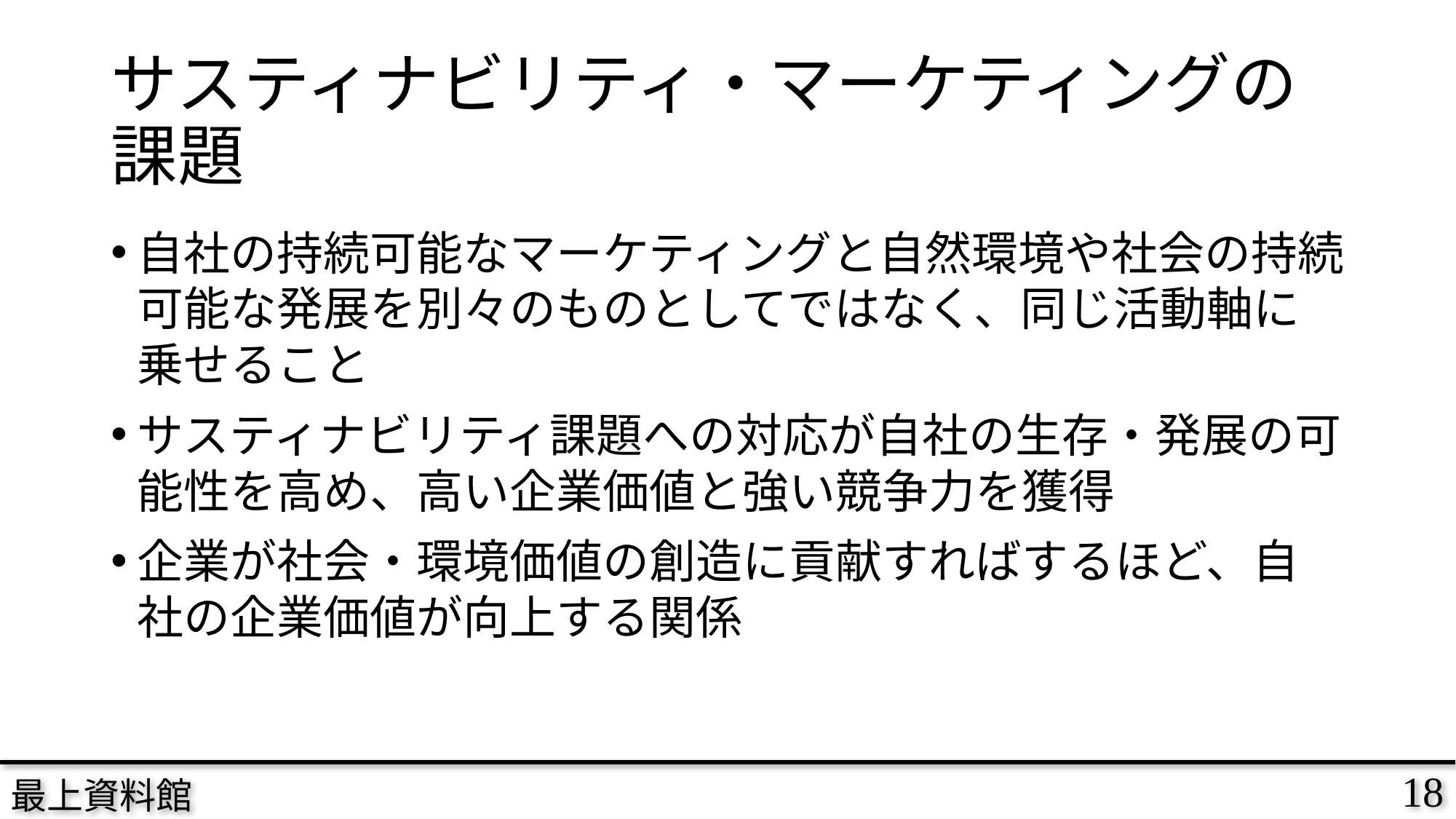

# サスティナビリティ・マーケティングの課題
自社の持続可能なマーケティングと自然環境や社会の持続可能な発展を別々のものとしてではなく、同じ活動軸に乗せること
サスティナビリティ課題への対応が自社の生存・発展の可能性を高め、高い企業価値と強い競争力を獲得
企業が社会・環境価値の創造に貢献すればするほど、自社の企業価値が向上する関係